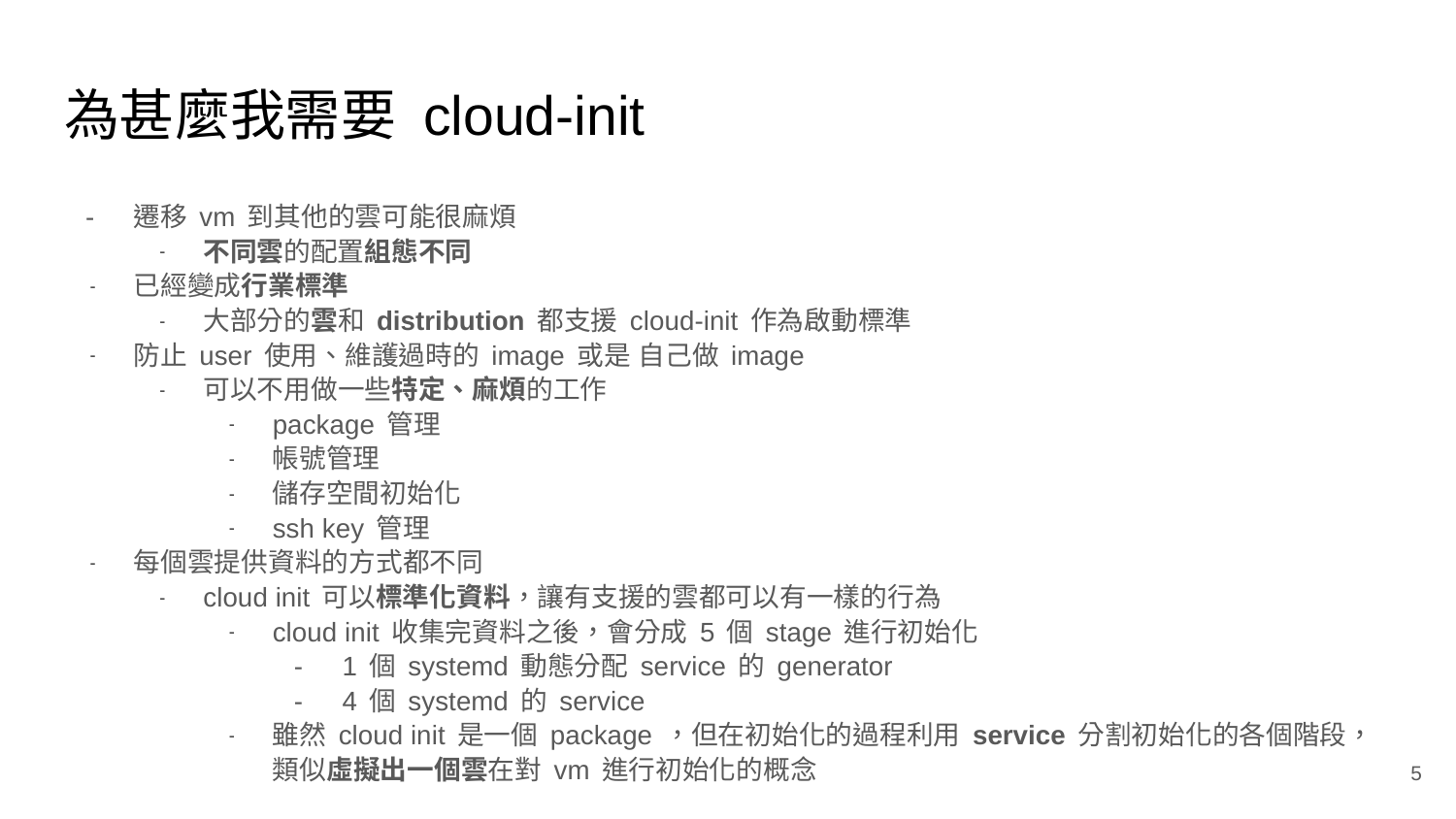

# 為甚麼我需要 cloud-init
遷移 vm 到其他的雲可能很麻煩
不同雲的配置組態不同
已經變成行業標準
大部分的雲和 distribution 都支援 cloud-init 作為啟動標準
防止 user 使用、維護過時的 image 或是 自己做 image
可以不用做一些特定、麻煩的工作
package 管理
帳號管理
儲存空間初始化
ssh key 管理
每個雲提供資料的方式都不同
cloud init 可以標準化資料，讓有支援的雲都可以有一樣的行為
cloud init 收集完資料之後，會分成 5 個 stage 進行初始化
1 個 systemd 動態分配 service 的 generator
4 個 systemd 的 service
雖然 cloud init 是一個 package ，但在初始化的過程利用 service 分割初始化的各個階段，類似虛擬出一個雲在對 vm 進行初始化的概念
5